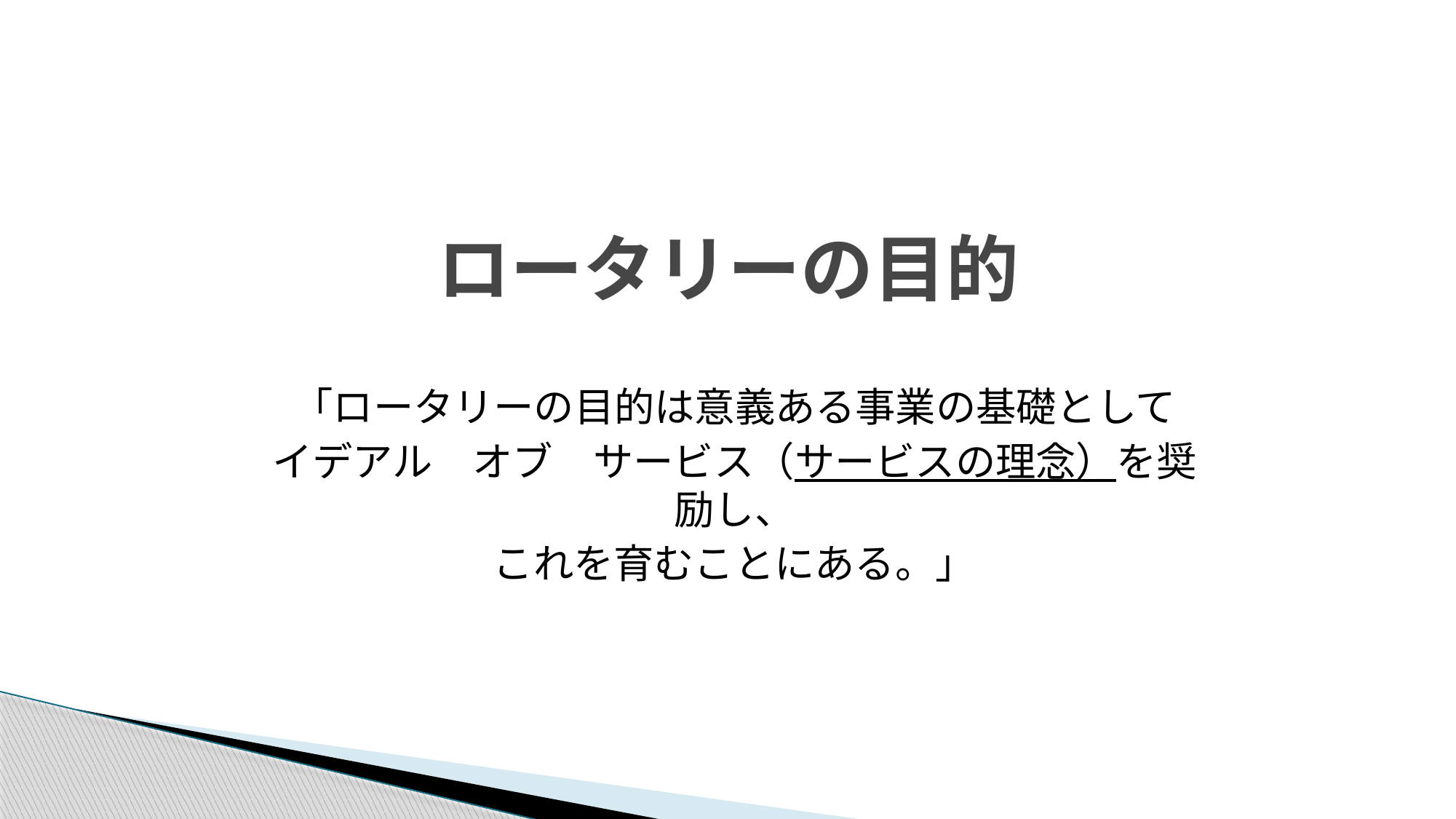

# ロータリーの目的
「ロータリーの目的は意義ある事業の基礎として
イデアル　オブ　サービス（サービスの理念）を奨励し、
これを育むことにある。」